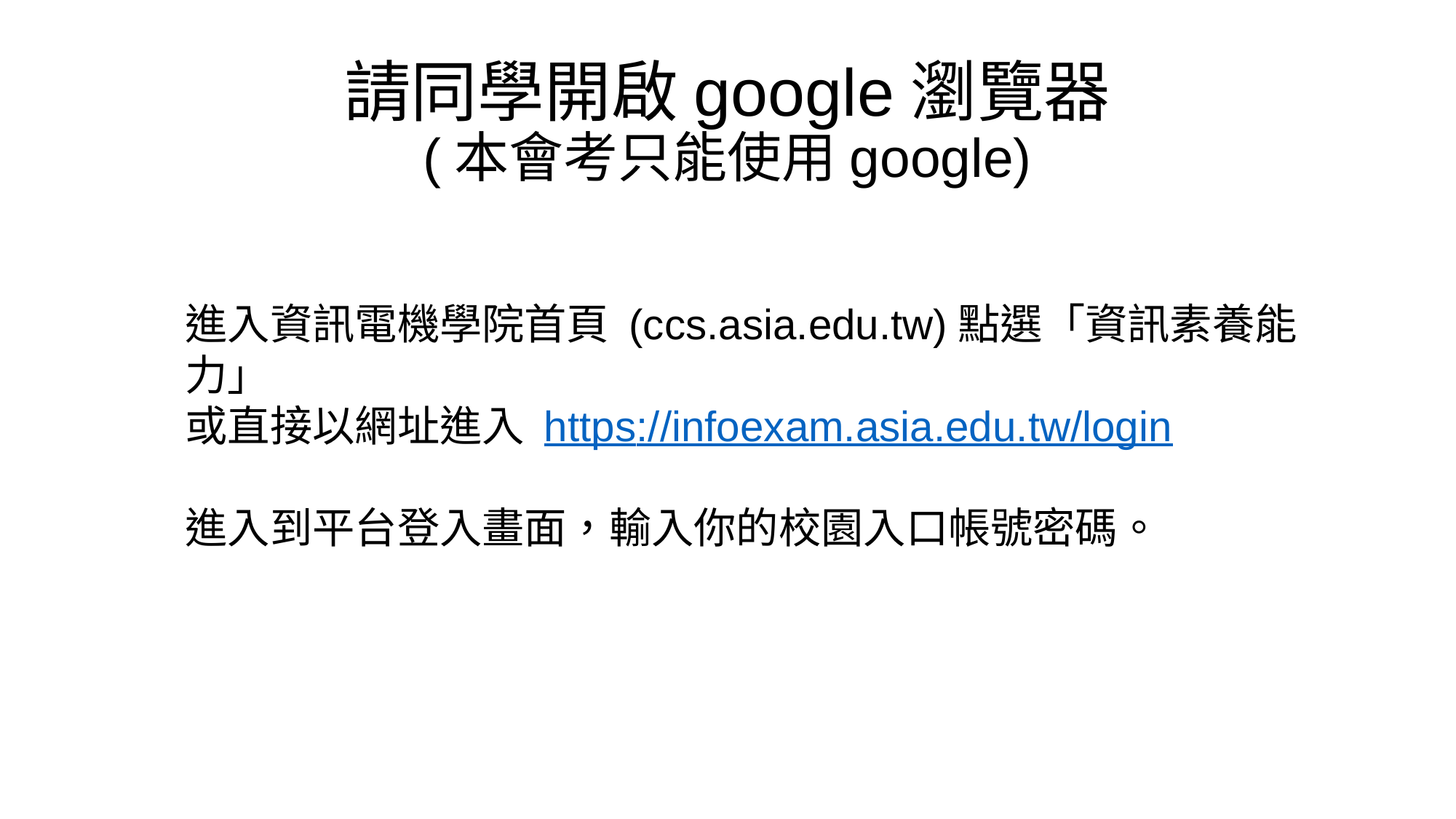

# 請同學開啟google瀏覽器 (本會考只能使用google)
進入資訊電機學院首頁 (ccs.asia.edu.tw)點選「資訊素養能力」
或直接以網址進入 https://infoexam.asia.edu.tw/login

進入到平台登入畫面，輸入你的校園入口帳號密碼。